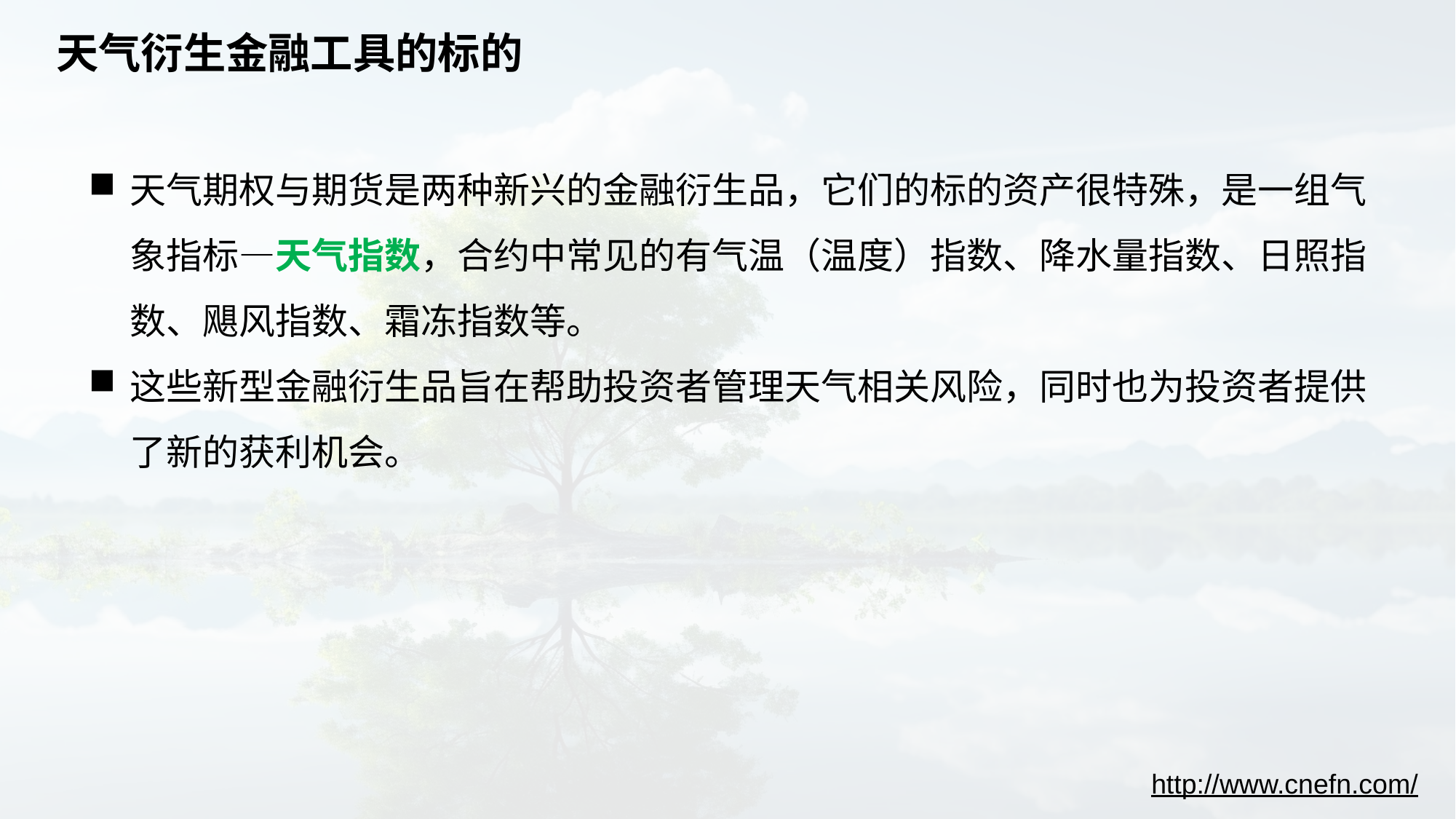

# 天气衍生金融工具的标的
天气期权与期货是两种新兴的金融衍生品，它们的标的资产很特殊，是一组气象指标—天气指数，合约中常见的有气温（温度）指数、降水量指数、日照指数、飓风指数、霜冻指数等。
这些新型金融衍生品旨在帮助投资者管理天气相关风险，同时也为投资者提供了新的获利机会。